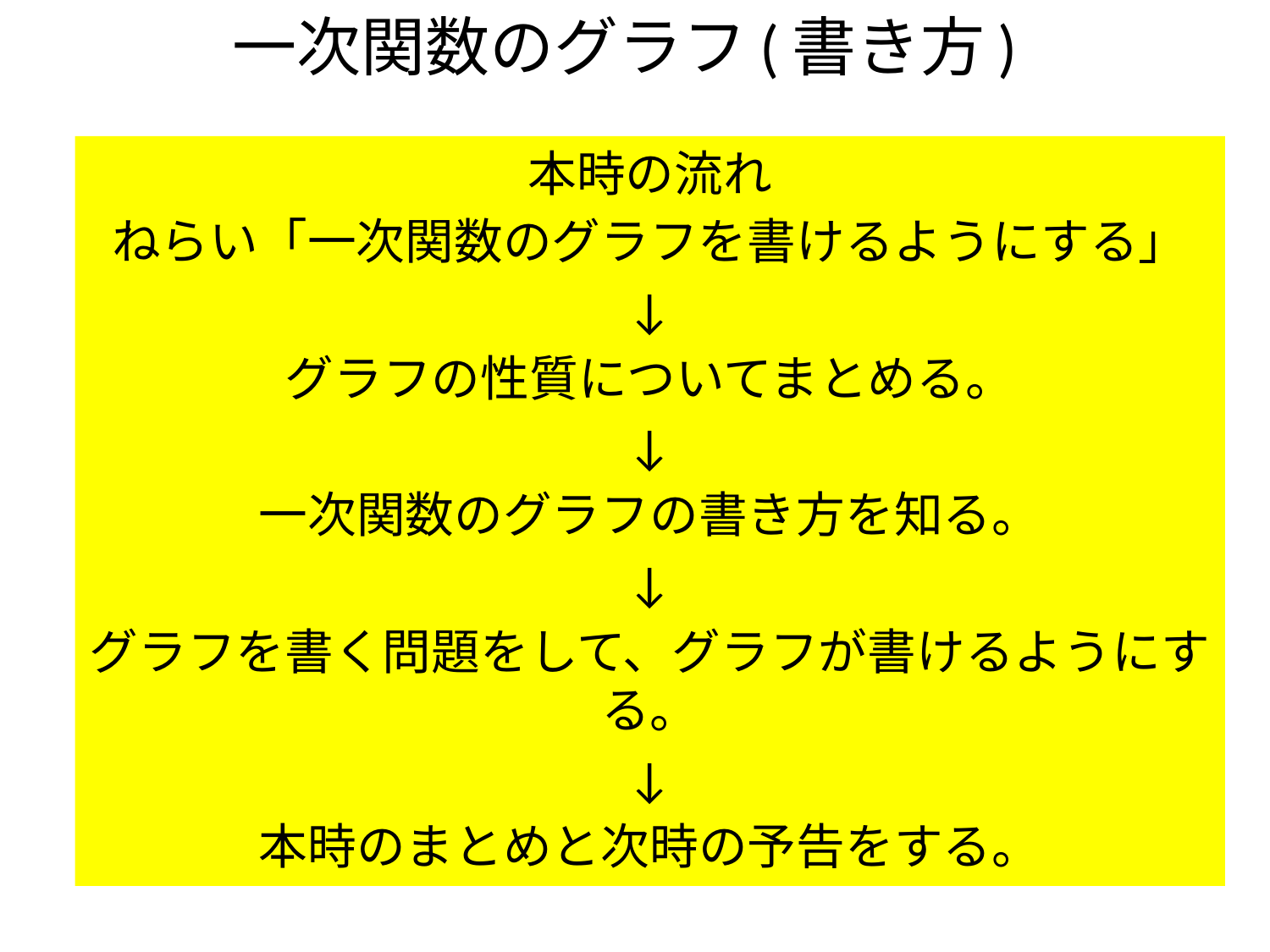

# 一次関数のグラフ(書き方)
本時の流れ
ねらい「一次関数のグラフを書けるようにする」
↓
グラフの性質についてまとめる。
↓
一次関数のグラフの書き方を知る。
↓
グラフを書く問題をして、グラフが書けるようにする。
↓
本時のまとめと次時の予告をする。